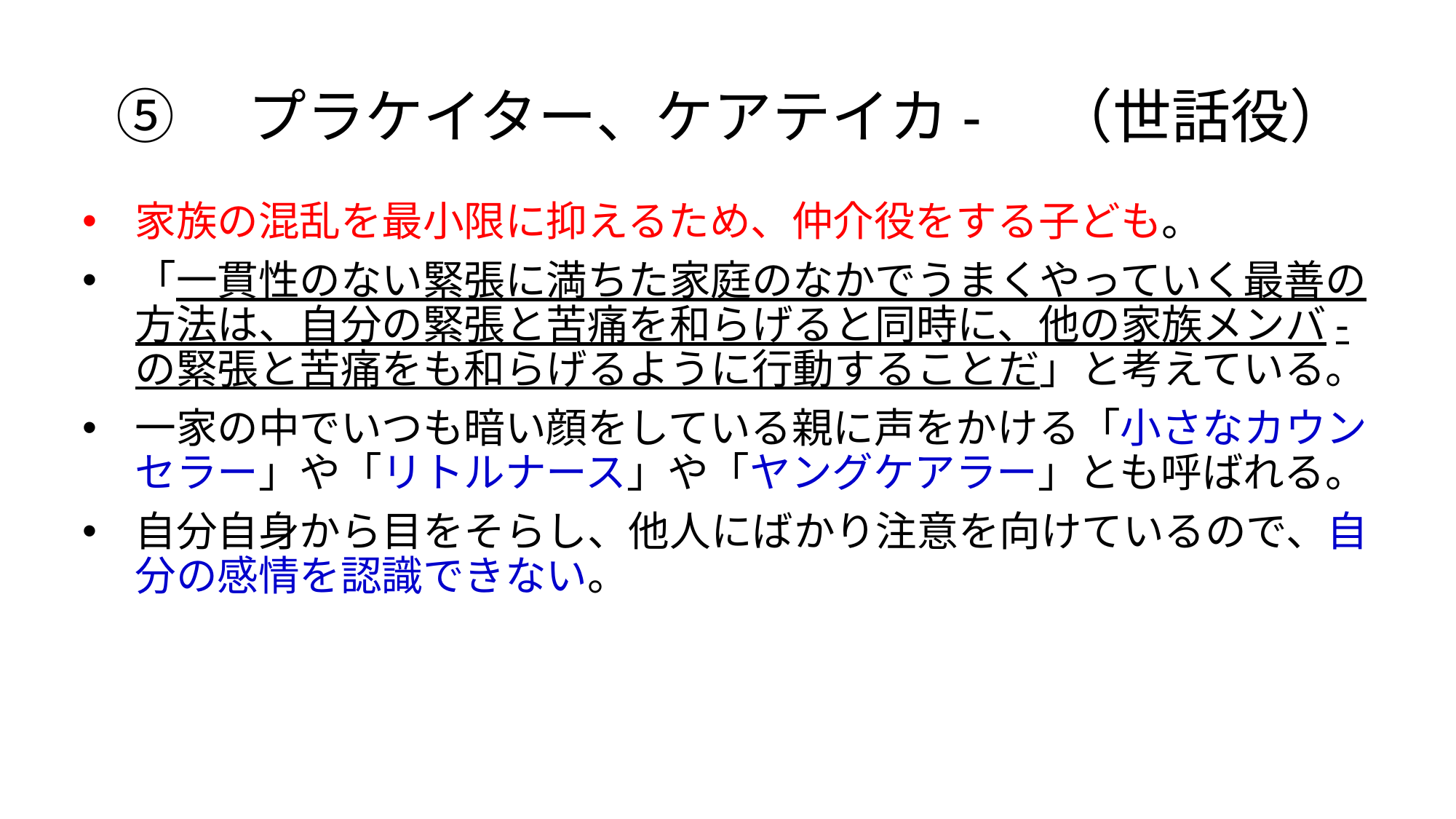

# ⑤　プラケイター、ケアテイカ-　（世話役）
家族の混乱を最小限に抑えるため、仲介役をする子ども。
「一貫性のない緊張に満ちた家庭のなかでうまくやっていく最善の方法は、自分の緊張と苦痛を和らげると同時に、他の家族メンバ-の緊張と苦痛をも和らげるように行動することだ」と考えている。
一家の中でいつも暗い顔をしている親に声をかける「小さなカウンセラー」や「リトルナース」や「ヤングケアラー」とも呼ばれる。
自分自身から目をそらし、他人にばかり注意を向けているので、自分の感情を認識できない。